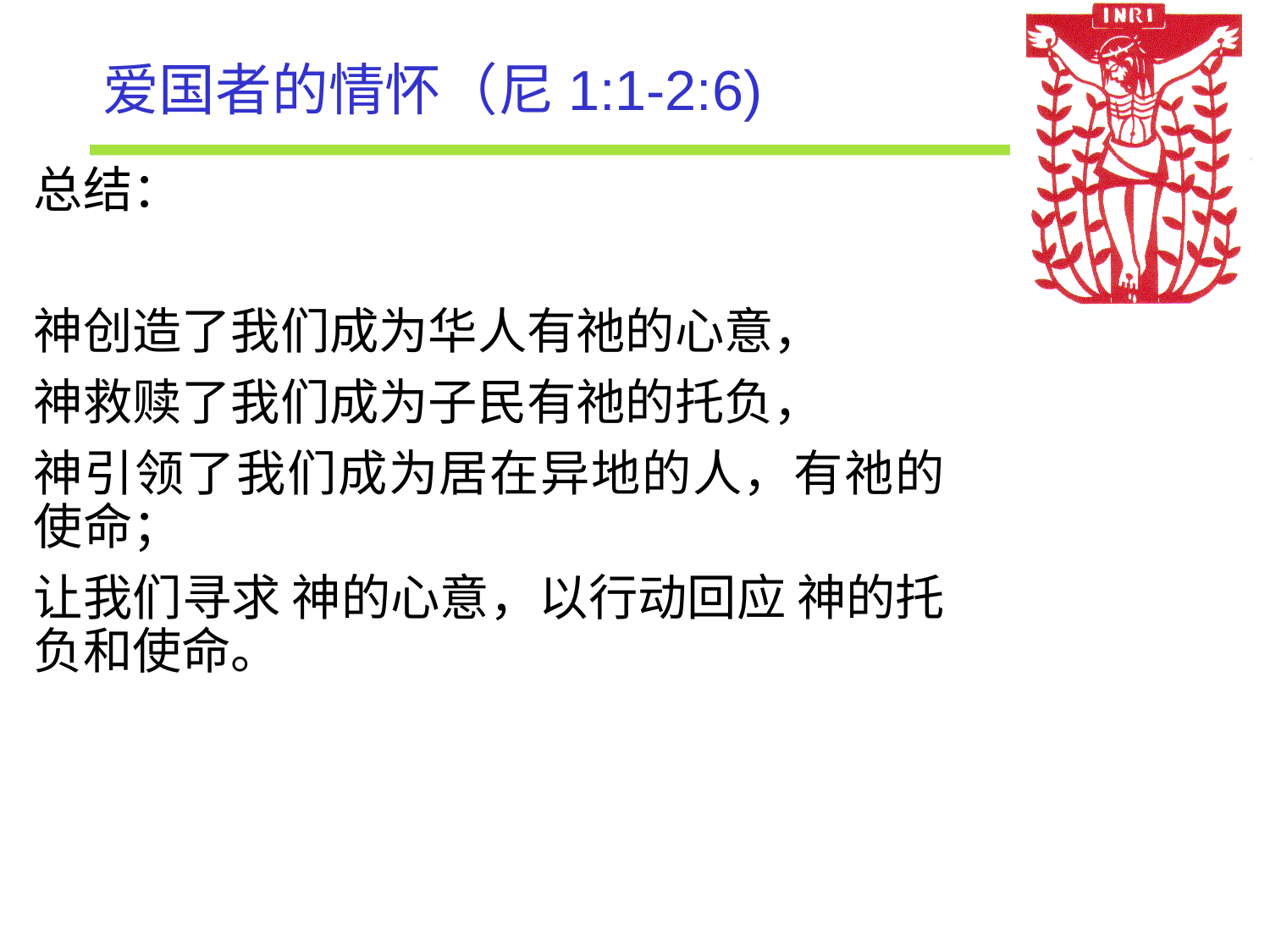

# 爱国者的情怀（尼1:1-2:6)
总结：

神创造了我们成为华人有祂的心意，
神救赎了我们成为子民有祂的托负，
神引领了我们成为居在异地的人，有祂的使命；
让我们寻求 神的心意，以行动回应 神的托负和使命。